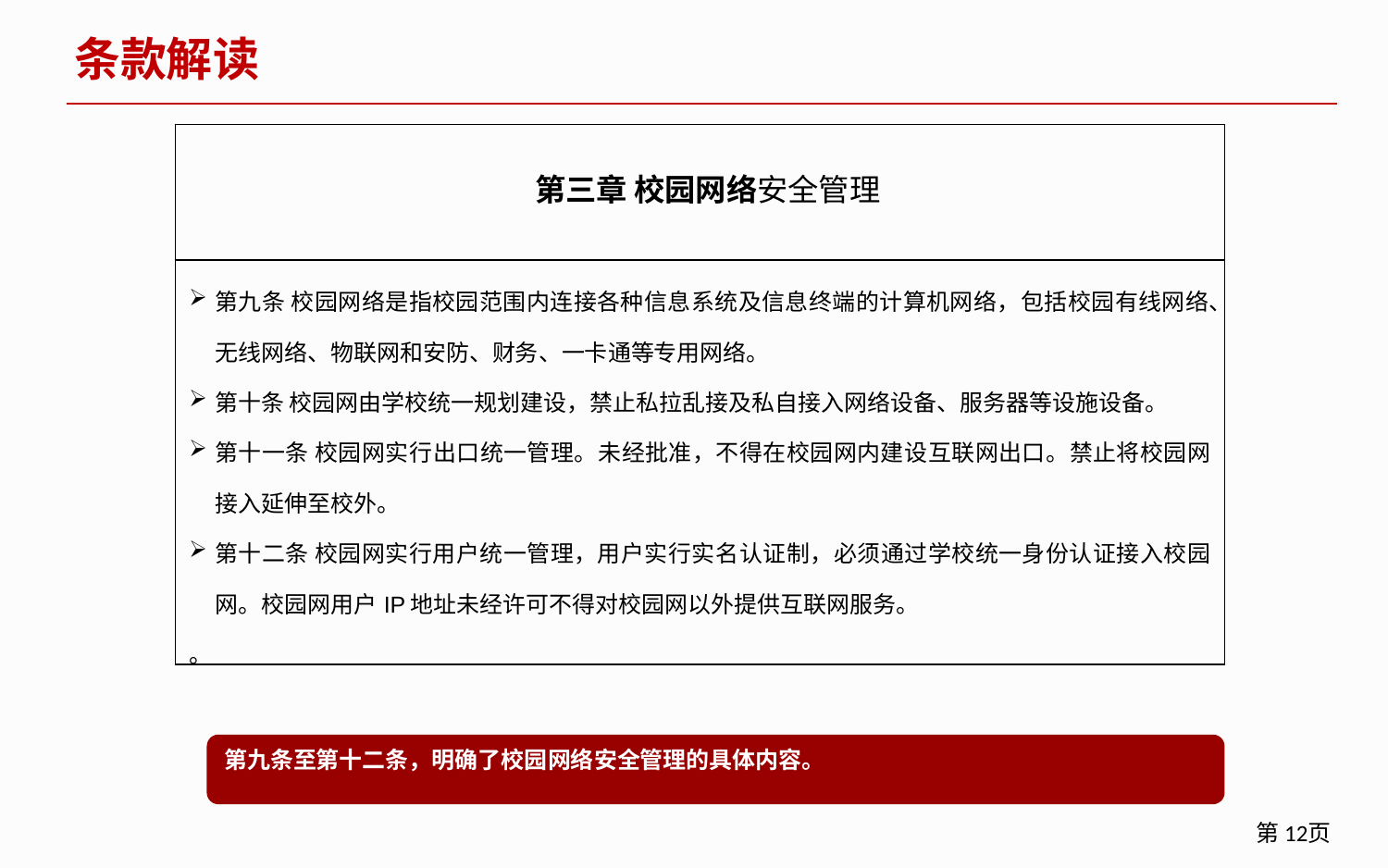

条款解读

| 第三章 校园网络安全管理 |
| --- |
| 第九条 校园网络是指校园范围内连接各种信息系统及信息终端的计算机网络，包括校园有线网络、无线网络、物联网和安防、财务、一卡通等专用网络。 第十条 校园网由学校统一规划建设，禁止私拉乱接及私自接入网络设备、服务器等设施设备。 第十一条 校园网实行出口统一管理。未经批准，不得在校园网内建设互联网出口。禁止将校园网接入延伸至校外。 第十二条 校园网实行用户统一管理，用户实行实名认证制，必须通过学校统一身份认证接入校园网。校园网用户IP地址未经许可不得对校园网以外提供互联网服务。 。 |
第九条至第十二条，明确了校园网络安全管理的具体内容。